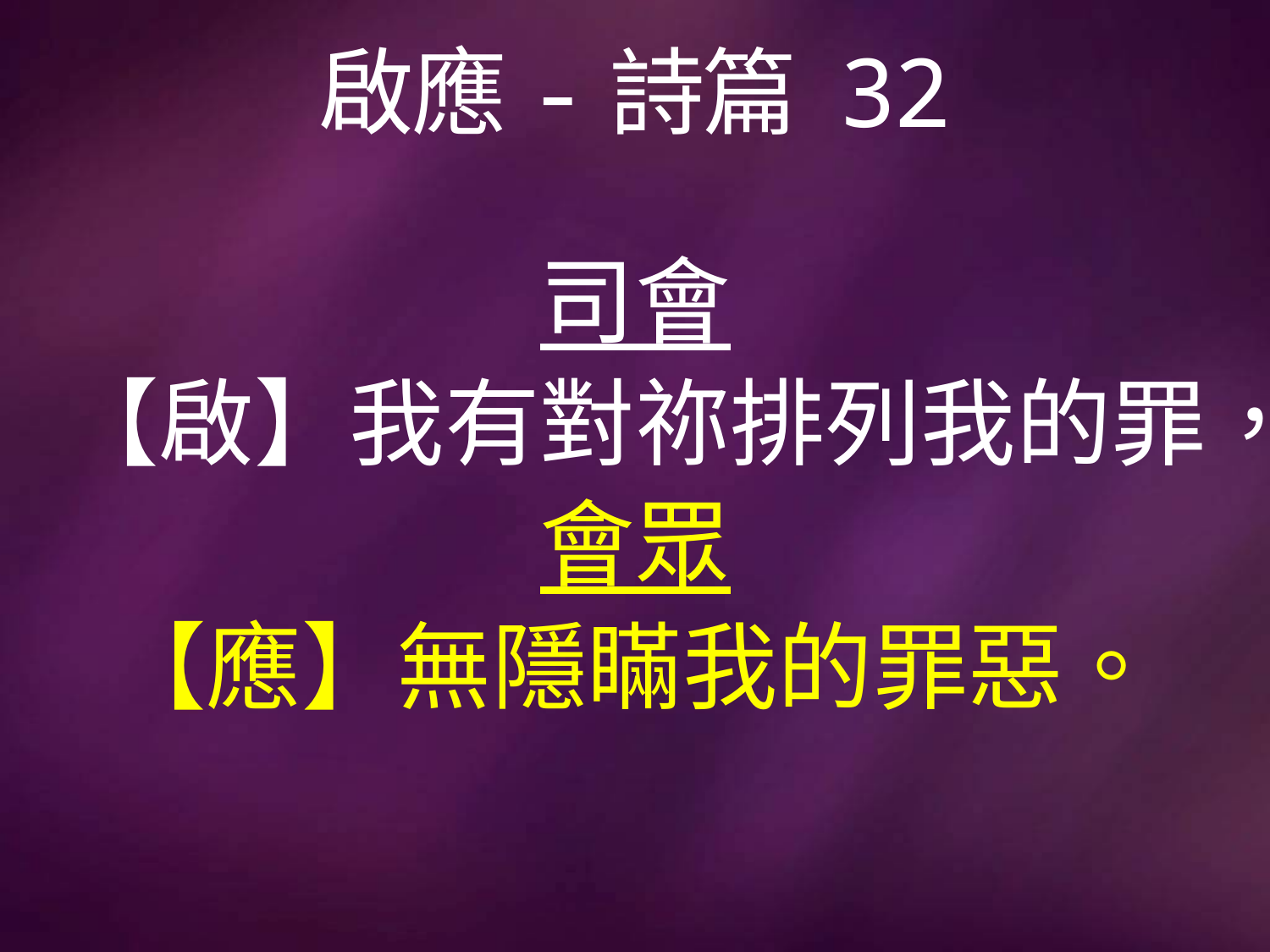

# 啟應-詩篇 32
司會
【啟】我有對祢排列我的罪，
會眾
【應】無隱瞞我的罪惡。